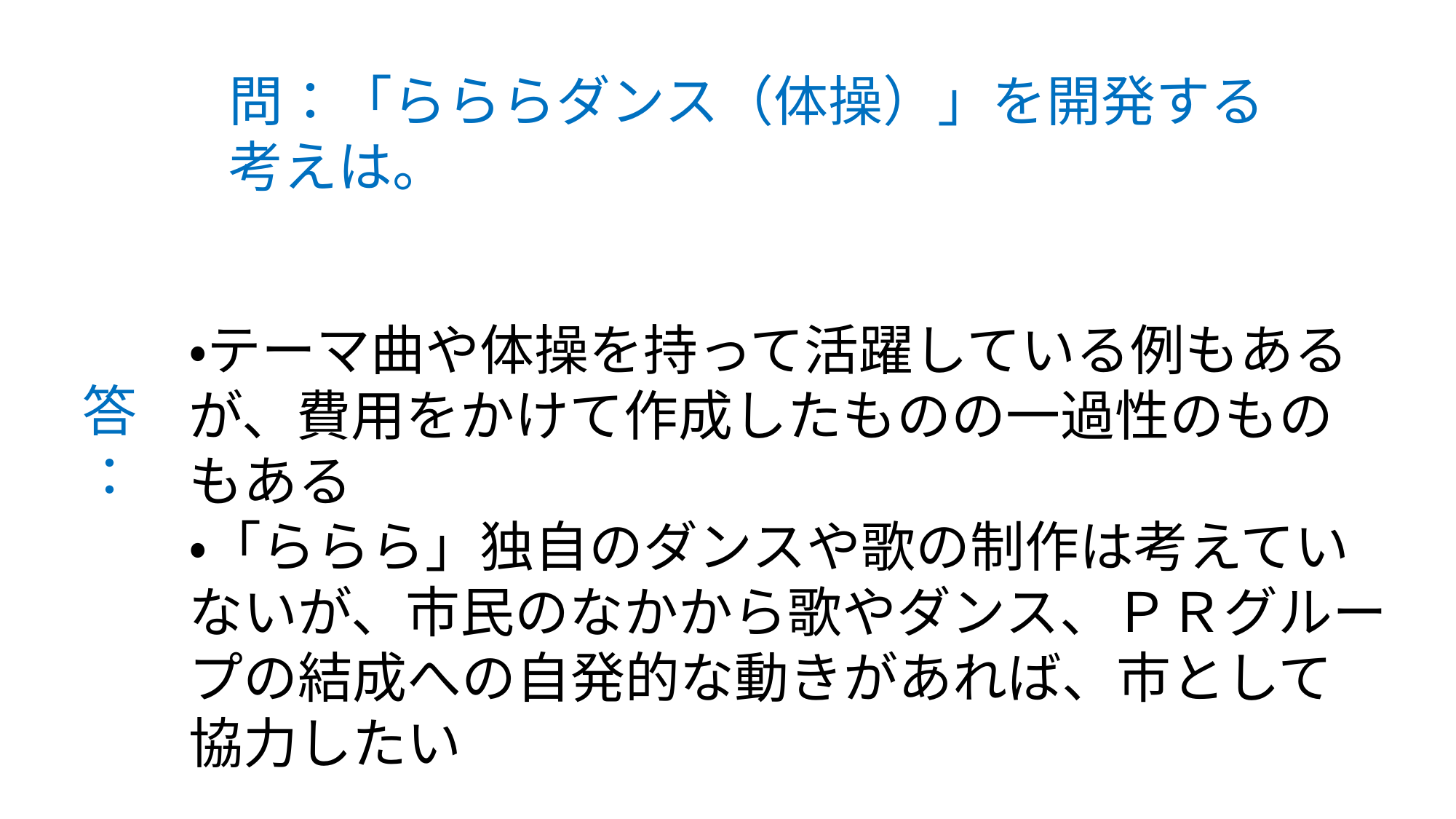

問：「らららダンス（体操）」を開発する考えは。
・テーマ曲や体操を持って活躍している例もあるが、費用をかけて作成したものの一過性のものもある
・「ららら」独自のダンスや歌の制作は考えていないが、市民のなかから歌やダンス、ＰＲグループの結成への自発的な動きがあれば、市として協力したい
答：